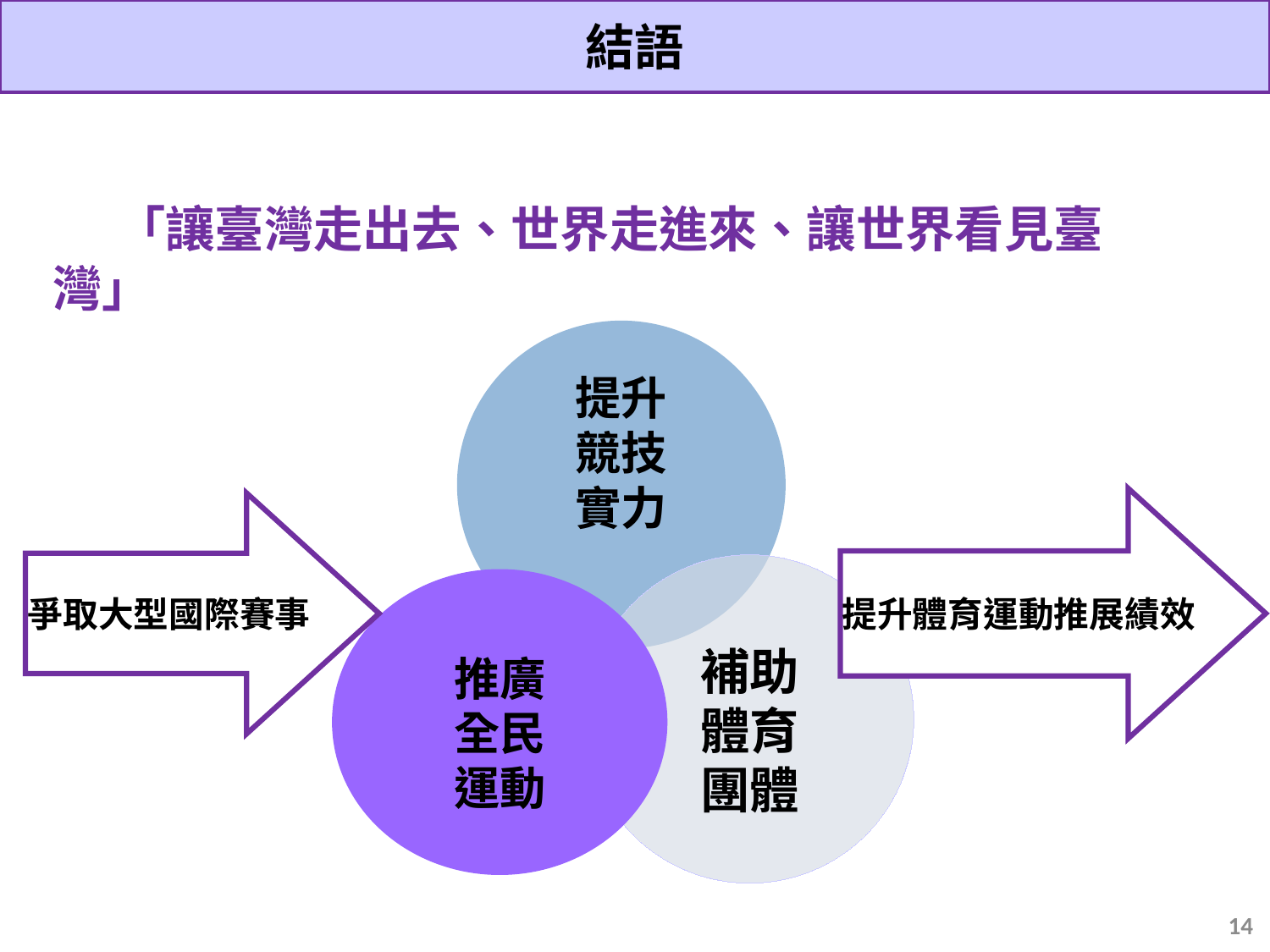

結語
「讓臺灣走出去、世界走進來、讓世界看見臺灣」
提升
競技
實力
補助
體育
團體
推廣
全民
運動
提升體育運動推展績效
爭取大型國際賽事
14